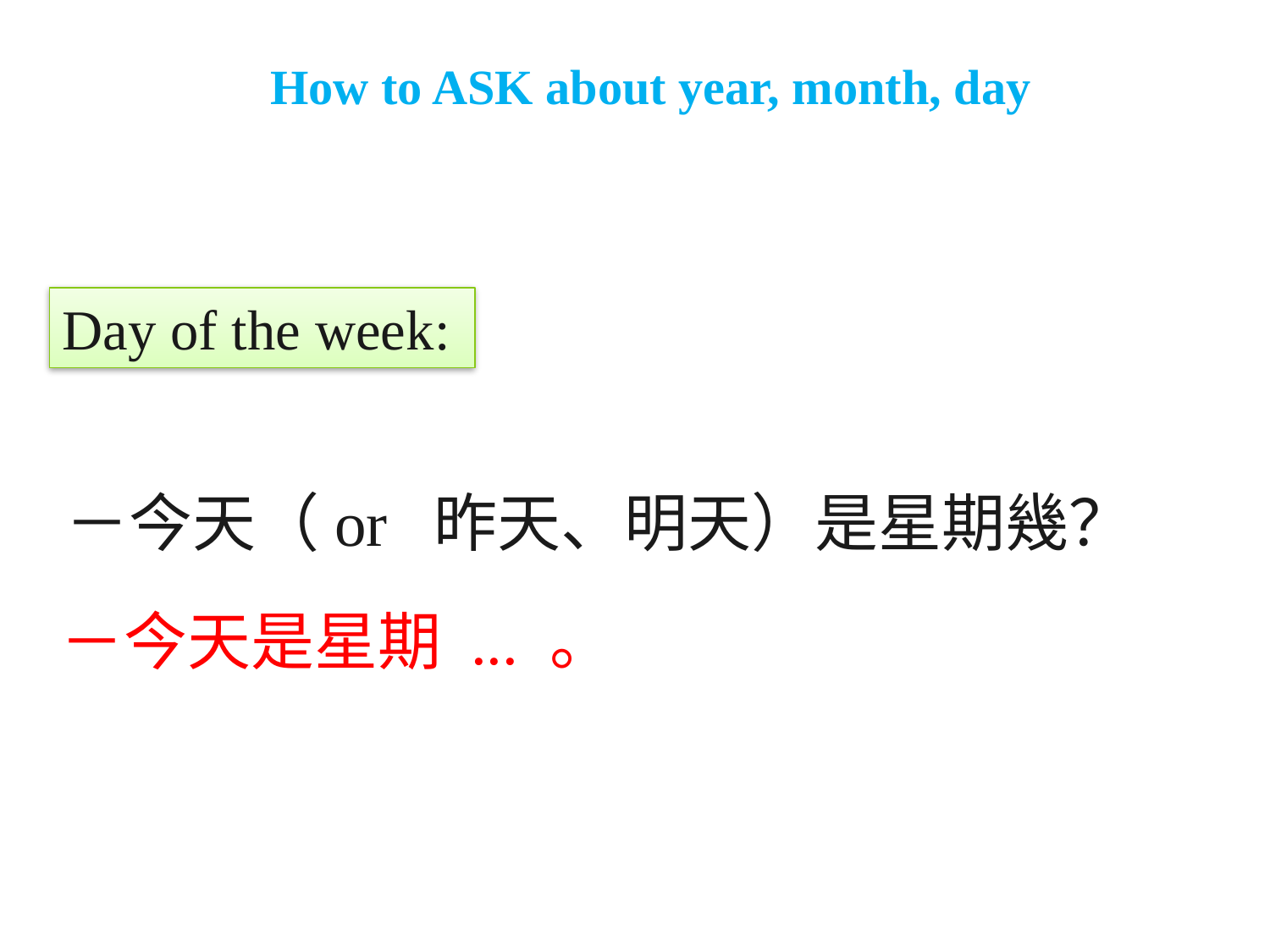

# How to ASK about year, month, day
Day of the week:
－今天（or  昨天、明天）是星期幾？
－今天是星期 ... 。